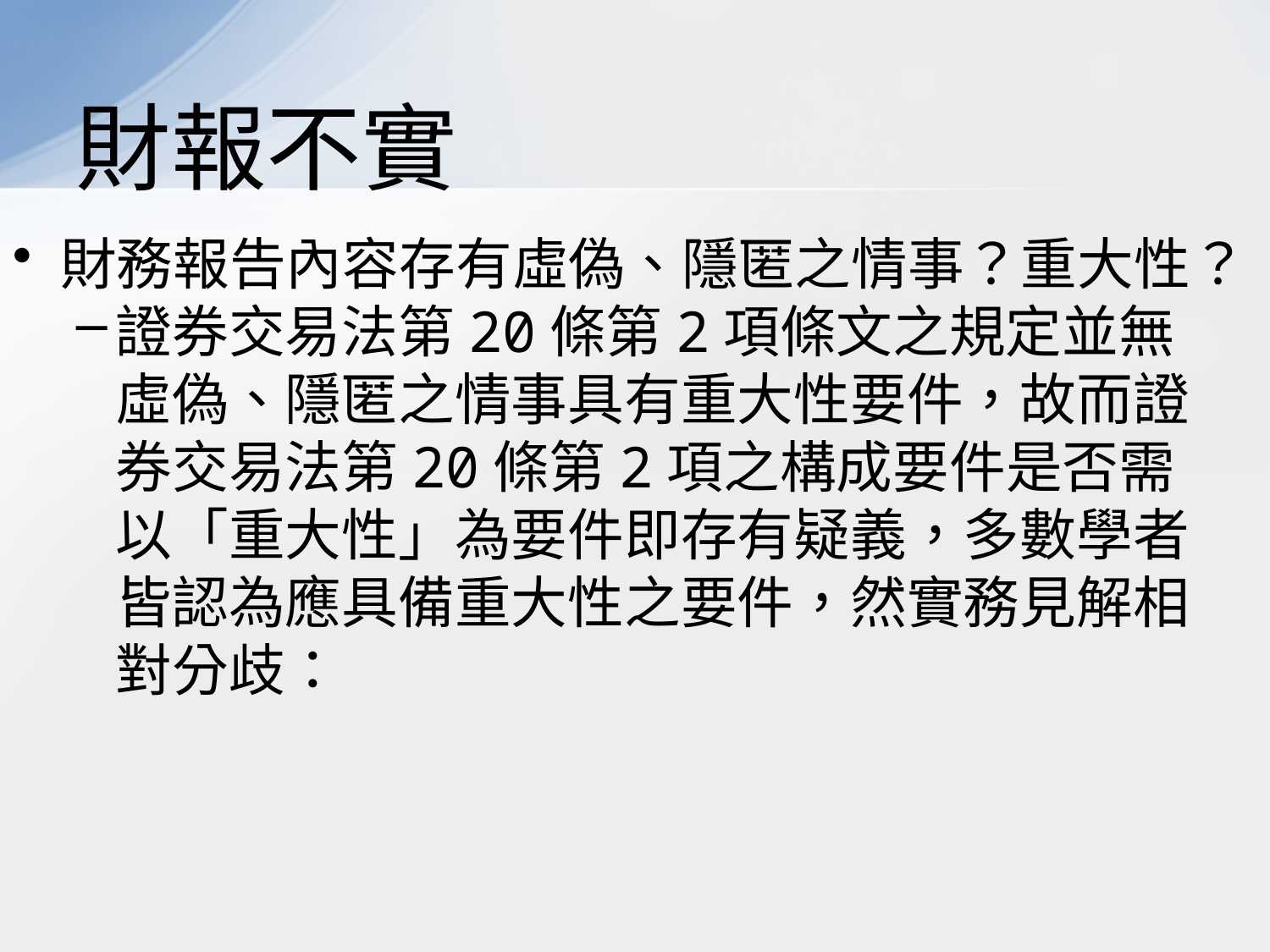

# 財報不實
財務報告內容存有虛偽、隱匿之情事？重大性？
證券交易法第20條第2項條文之規定並無虛偽、隱匿之情事具有重大性要件，故而證券交易法第20條第2項之構成要件是否需以「重大性」為要件即存有疑義，多數學者皆認為應具備重大性之要件，然實務見解相對分歧：